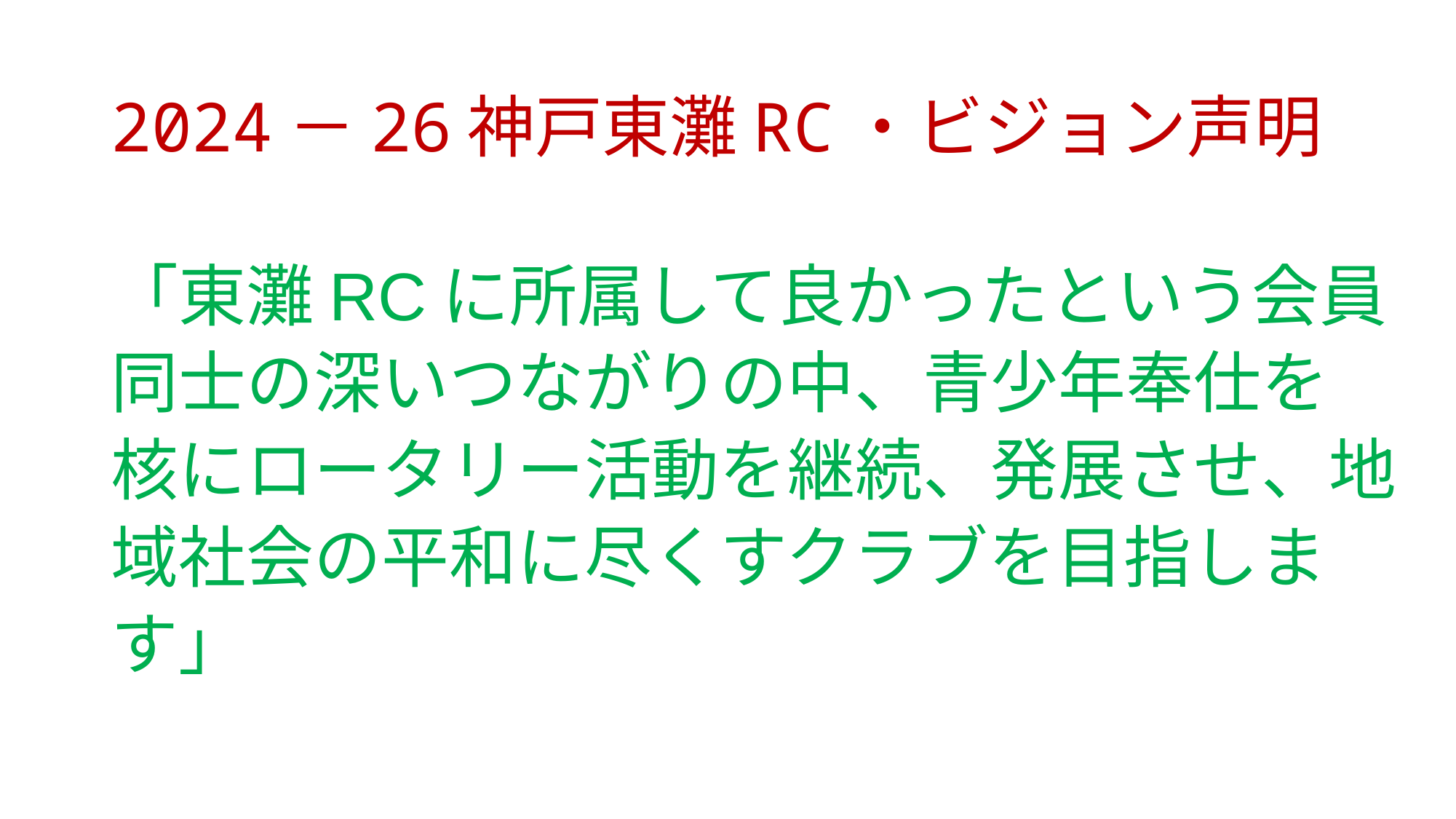

2024－26神戸東灘RC・ビジョン声明

「東灘RCに所属して良かったという会員
同士の深いつながりの中、青少年奉仕を
核にロータリー活動を継続、発展させ、地
域社会の平和に尽くすクラブを目指しま
す」